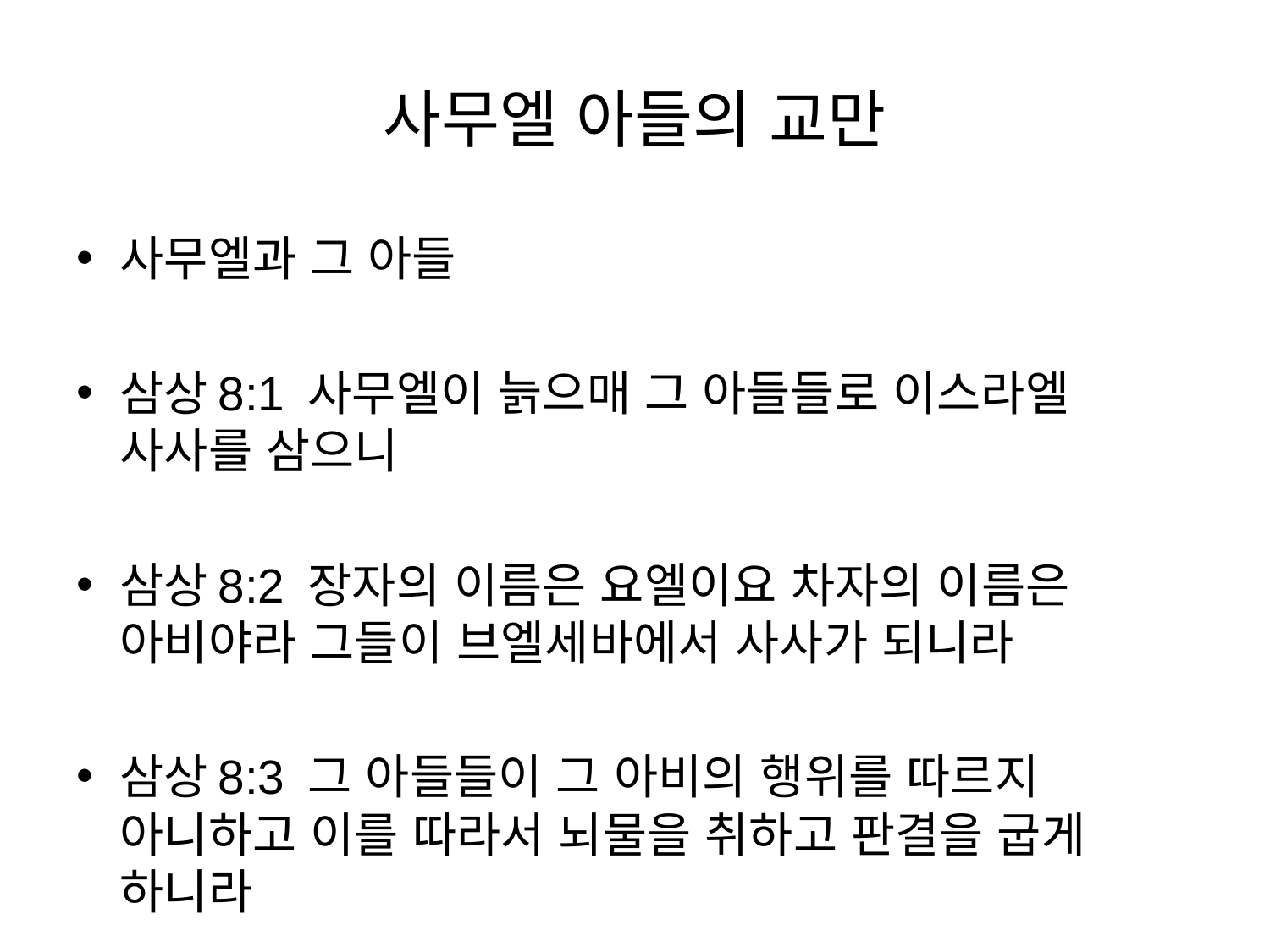

# 사무엘 아들의 교만
사무엘과 그 아들

삼상8:1 사무엘이 늙으매 그 아들들로 이스라엘 사사를 삼으니

삼상8:2 장자의 이름은 요엘이요 차자의 이름은 아비야라 그들이 브엘세바에서 사사가 되니라

삼상8:3 그 아들들이 그 아비의 행위를 따르지 아니하고 이를 따라서 뇌물을 취하고 판결을 굽게 하니라